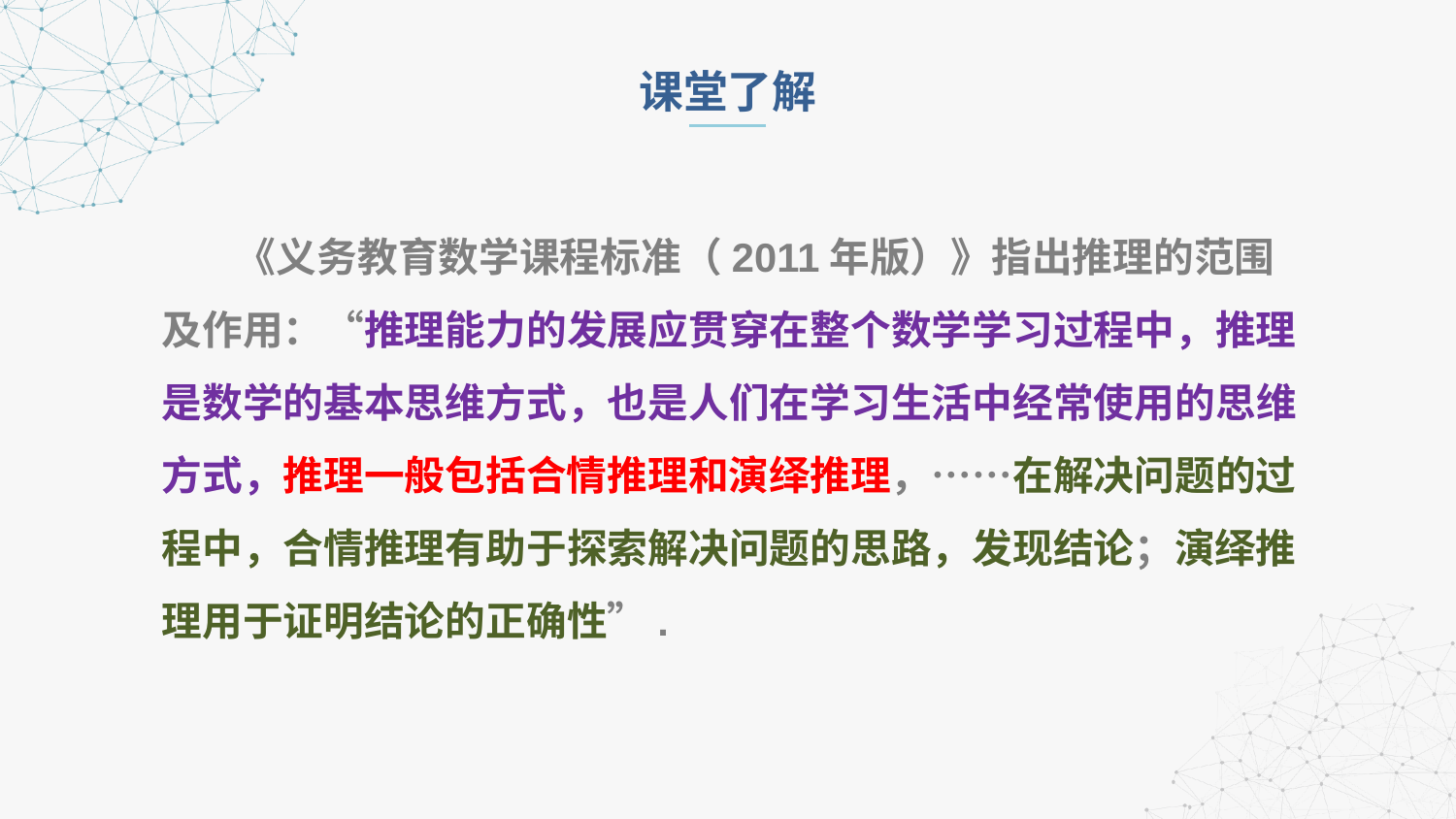

课堂了解
       《义务教育数学课程标准（2011年版）》指出推理的范围及作用：“推理能力的发展应贯穿在整个数学学习过程中，推理是数学的基本思维方式，也是人们在学习生活中经常使用的思维方式，推理一般包括合情推理和演绎推理，……在解决问题的过程中，合情推理有助于探索解决问题的思路，发现结论；演绎推理用于证明结论的正确性”.